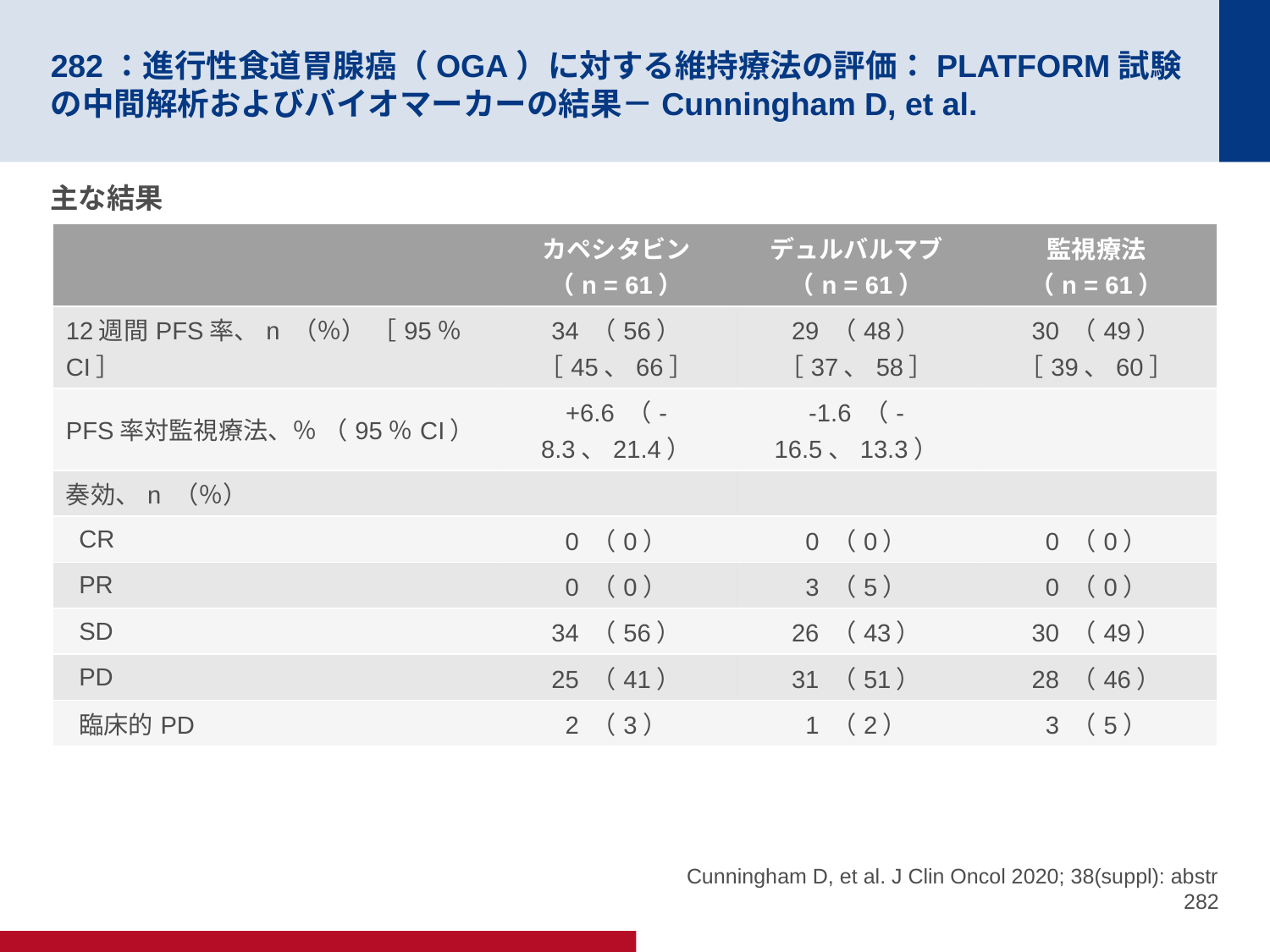

# 282：進行性食道胃腺癌（OGA）に対する維持療法の評価：PLATFORM試験の中間解析およびバイオマーカーの結果－Cunningham D, et al.
主な結果
|  | カペシタビン （n = 61） | デュルバルマブ （n = 61） | 監視療法 （n = 61） |
| --- | --- | --- | --- |
| 12週間PFS率、n （％） ［95％CI］ | 34 （56） ［45、66］ | 29 （48） ［37、58］ | 30 （49） ［39、60］ |
| PFS率対監視療法、％ （95％CI） | +6.6 （-8.3、21.4） | -1.6 （-16.5、13.3） |  |
| 奏効、n （％） |  |  |  |
| CR | 0 （0） | 0 （0） | 0 （0） |
| PR | 0 （0） | 3 （5） | 0 （0） |
| SD | 34 （56） | 26 （43） | 30 （49） |
| PD | 25 （41） | 31 （51） | 28 （46） |
| 臨床的PD | 2 （3） | 1 （2） | 3 （5） |
Cunningham D, et al. J Clin Oncol 2020; 38(suppl): abstr 282